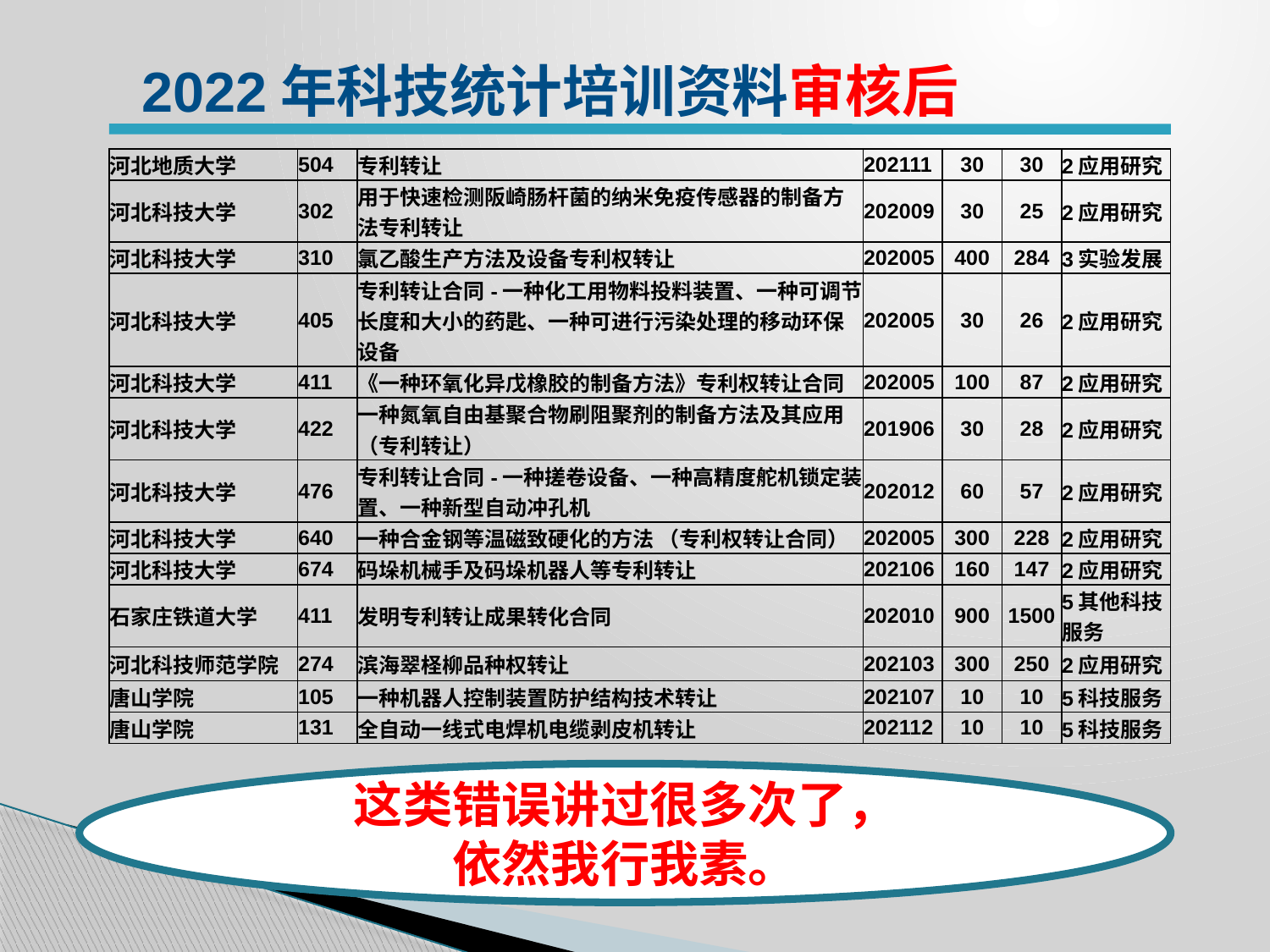

2022年科技统计培训资料审核后
| 河北地质大学 | 504 | 专利转让 | 202111 | 30 | 30 | 2应用研究 |
| --- | --- | --- | --- | --- | --- | --- |
| 河北科技大学 | 302 | 用于快速检测阪崎肠杆菌的纳米免疫传感器的制备方法专利转让 | 202009 | 30 | 25 | 2应用研究 |
| 河北科技大学 | 310 | 氯乙酸生产方法及设备专利权转让 | 202005 | 400 | 284 | 3实验发展 |
| 河北科技大学 | 405 | 专利转让合同-一种化工用物料投料装置、一种可调节长度和大小的药匙、一种可进行污染处理的移动环保设备 | 202005 | 30 | 26 | 2应用研究 |
| 河北科技大学 | 411 | 《一种环氧化异戊橡胶的制备方法》专利权转让合同 | 202005 | 100 | 87 | 2应用研究 |
| 河北科技大学 | 422 | 一种氮氧自由基聚合物刷阻聚剂的制备方法及其应用（专利转让） | 201906 | 30 | 28 | 2应用研究 |
| 河北科技大学 | 476 | 专利转让合同-一种搓卷设备、一种高精度舵机锁定装置、一种新型自动冲孔机 | 202012 | 60 | 57 | 2应用研究 |
| 河北科技大学 | 640 | 一种合金钢等温磁致硬化的方法 （专利权转让合同） | 202005 | 300 | 228 | 2应用研究 |
| 河北科技大学 | 674 | 码垛机械手及码垛机器人等专利转让 | 202106 | 160 | 147 | 2应用研究 |
| 石家庄铁道大学 | 411 | 发明专利转让成果转化合同 | 202010 | 900 | 1500 | 5其他科技服务 |
| 河北科技师范学院 | 274 | 滨海翠柽柳品种权转让 | 202103 | 300 | 250 | 2应用研究 |
| 唐山学院 | 105 | 一种机器人控制装置防护结构技术转让 | 202107 | 10 | 10 | 5科技服务 |
| 唐山学院 | 131 | 全自动一线式电焊机电缆剥皮机转让 | 202112 | 10 | 10 | 5科技服务 |
这类错误讲过很多次了，
依然我行我素。